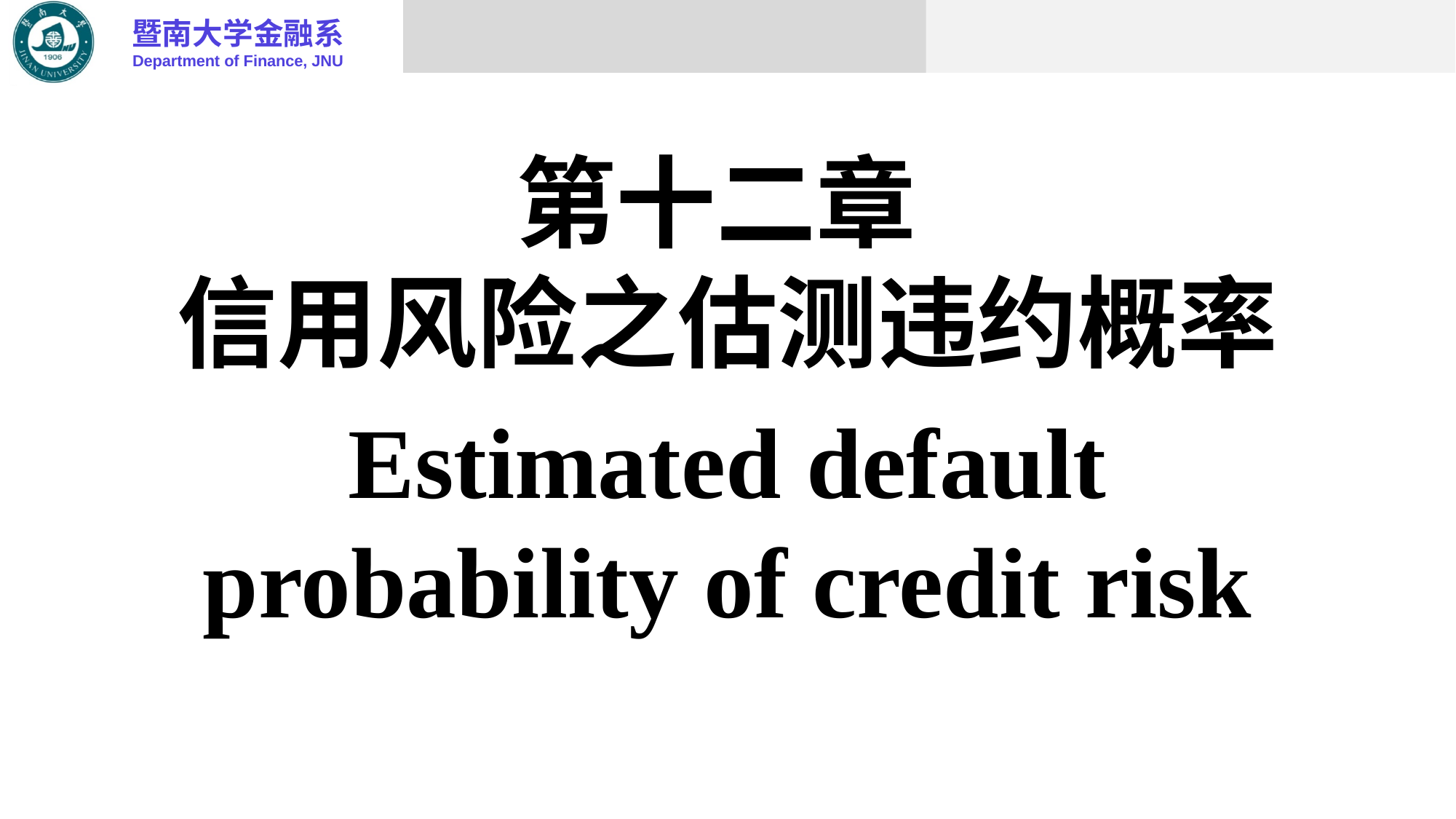

第十二章
信用风险之估测违约概率
Estimated default probability of credit risk